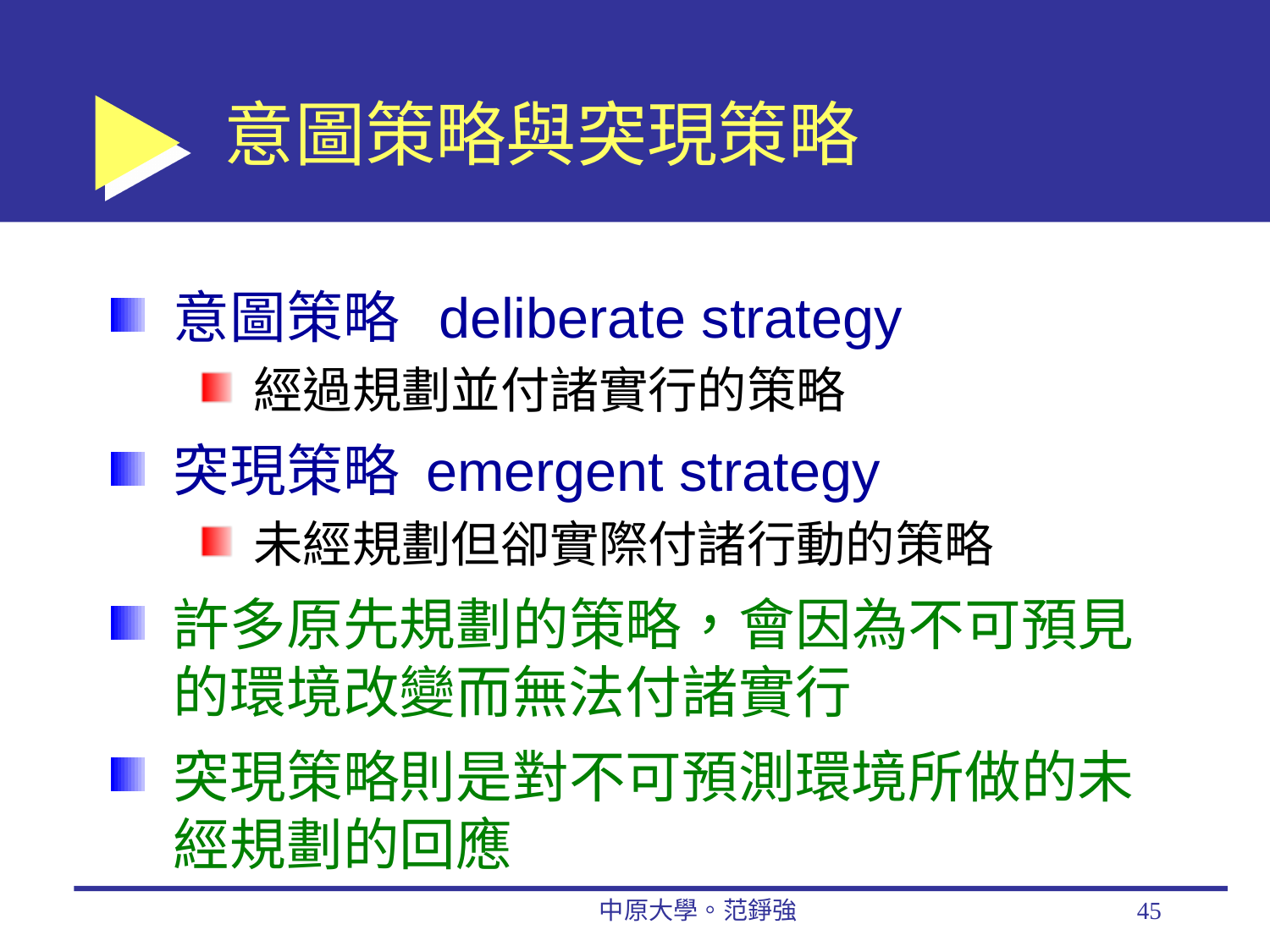

# 意圖策略與突現策略
意圖策略  deliberate strategy
經過規劃並付諸實行的策略
突現策略 emergent strategy
未經規劃但卻實際付諸行動的策略
許多原先規劃的策略，會因為不可預見的環境改變而無法付諸實行
突現策略則是對不可預測環境所做的未經規劃的回應
中原大學。范錚強
45